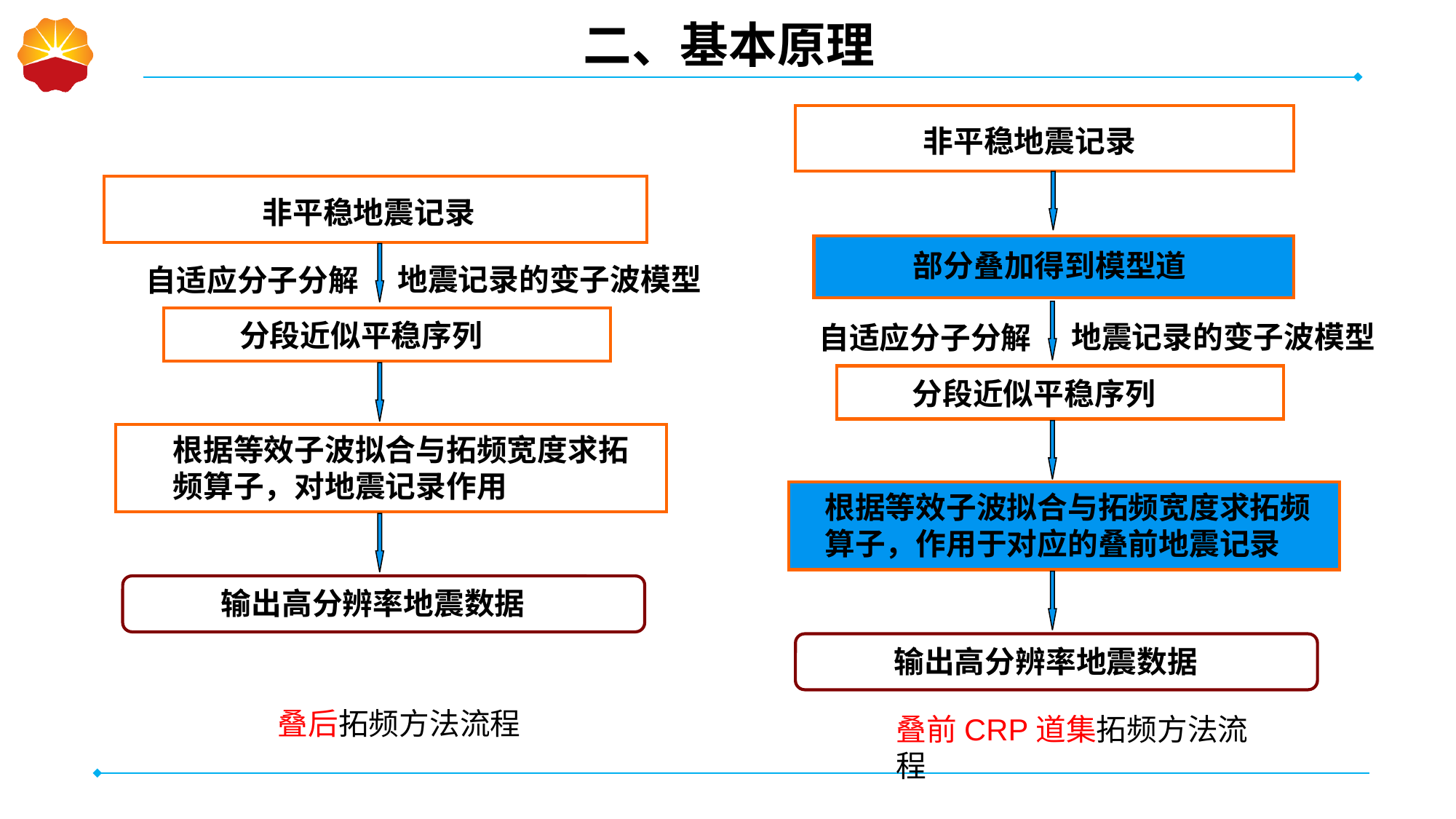

二、基本原理

非平稳地震记录

非平稳地震记录

部分叠加得到模型道

地震记录的变子波模型
自适应分子分解

分段近似平稳序列
地震记录的变子波模型
自适应分子分解

分段近似平稳序列

根据等效子波拟合与拓频宽度求拓频算子，对地震记录作用

根据等效子波拟合与拓频宽度求拓频算子，作用于对应的叠前地震记录

输出高分辨率地震数据

输出高分辨率地震数据
叠后拓频方法流程
叠前CRP道集拓频方法流程